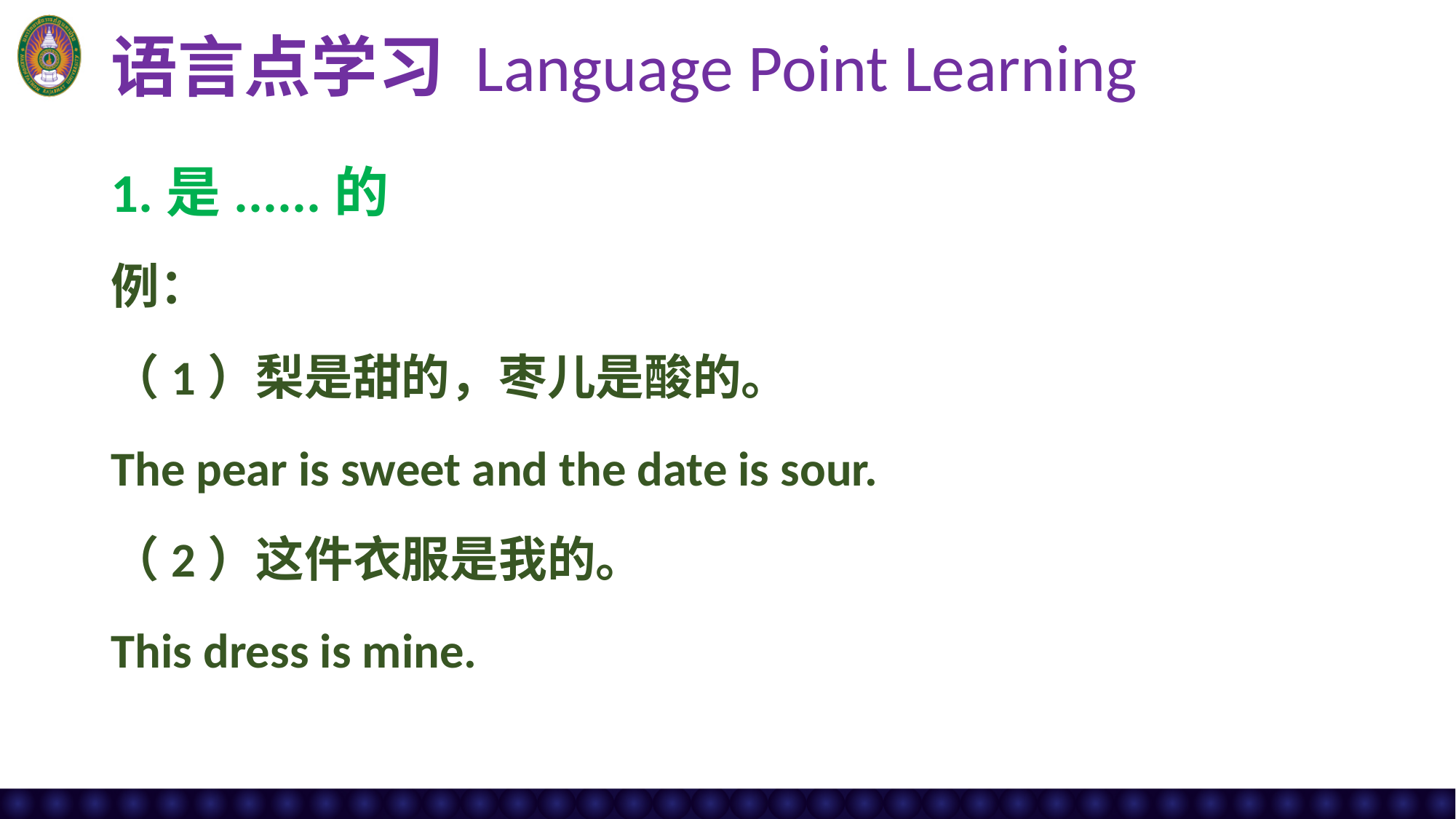

# 语言点学习 Language Point Learning
1.是......的
例：
（1）梨是甜的，枣儿是酸的。
The pear is sweet and the date is sour.
（2）这件衣服是我的。
This dress is mine.